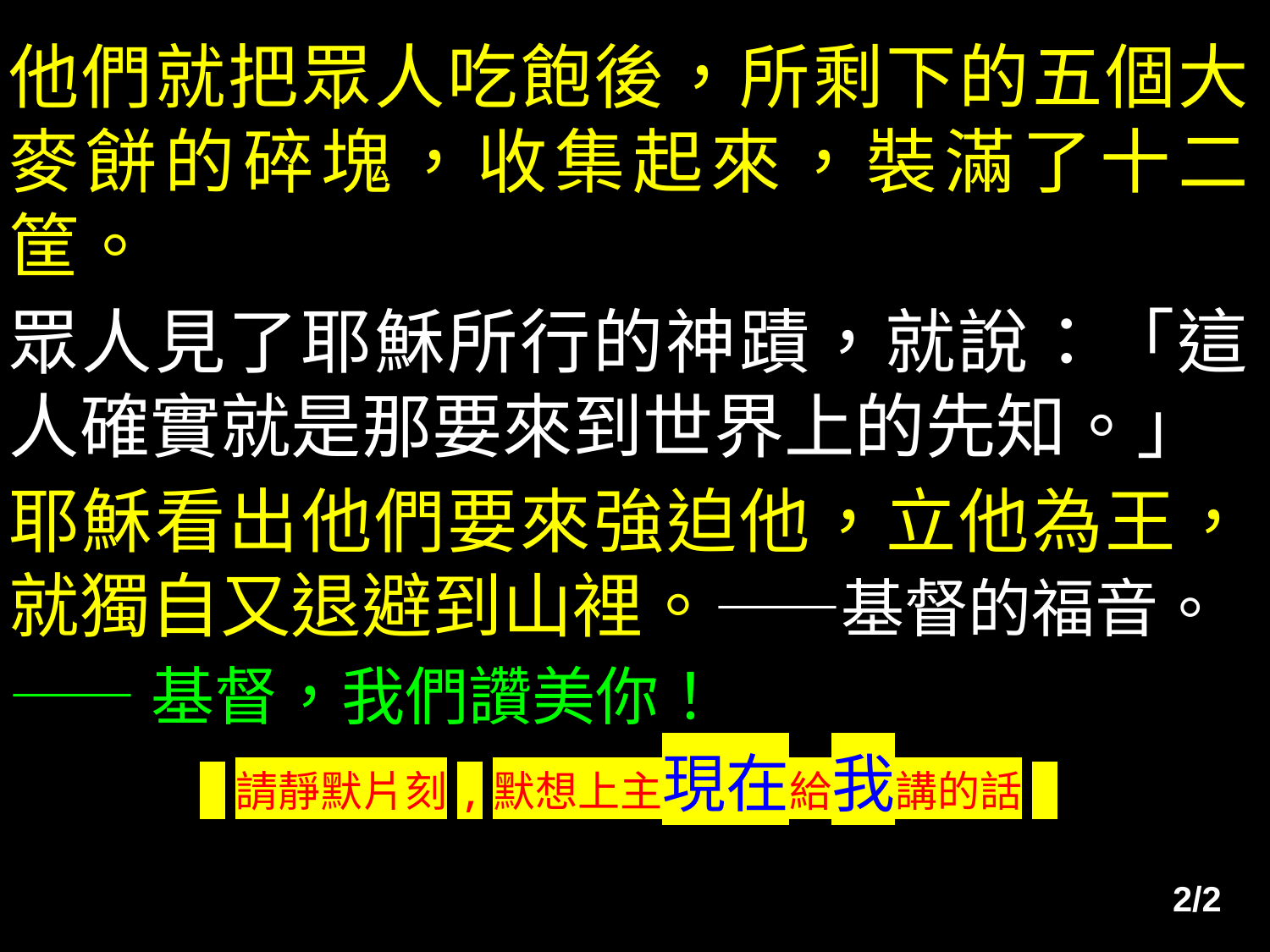

他們就把眾人吃飽後，所剩下的五個大麥餅的碎塊，收集起來，裝滿了十二筐。
眾人見了耶穌所行的神蹟，就說：「這人確實就是那要來到世界上的先知。」
耶穌看出他們要來強迫他，立他為王，就獨自又退避到山裡。——基督的福音。
——基督，我們讚美你！
l請靜默片刻,默想上主現在給我講的話l

2/2